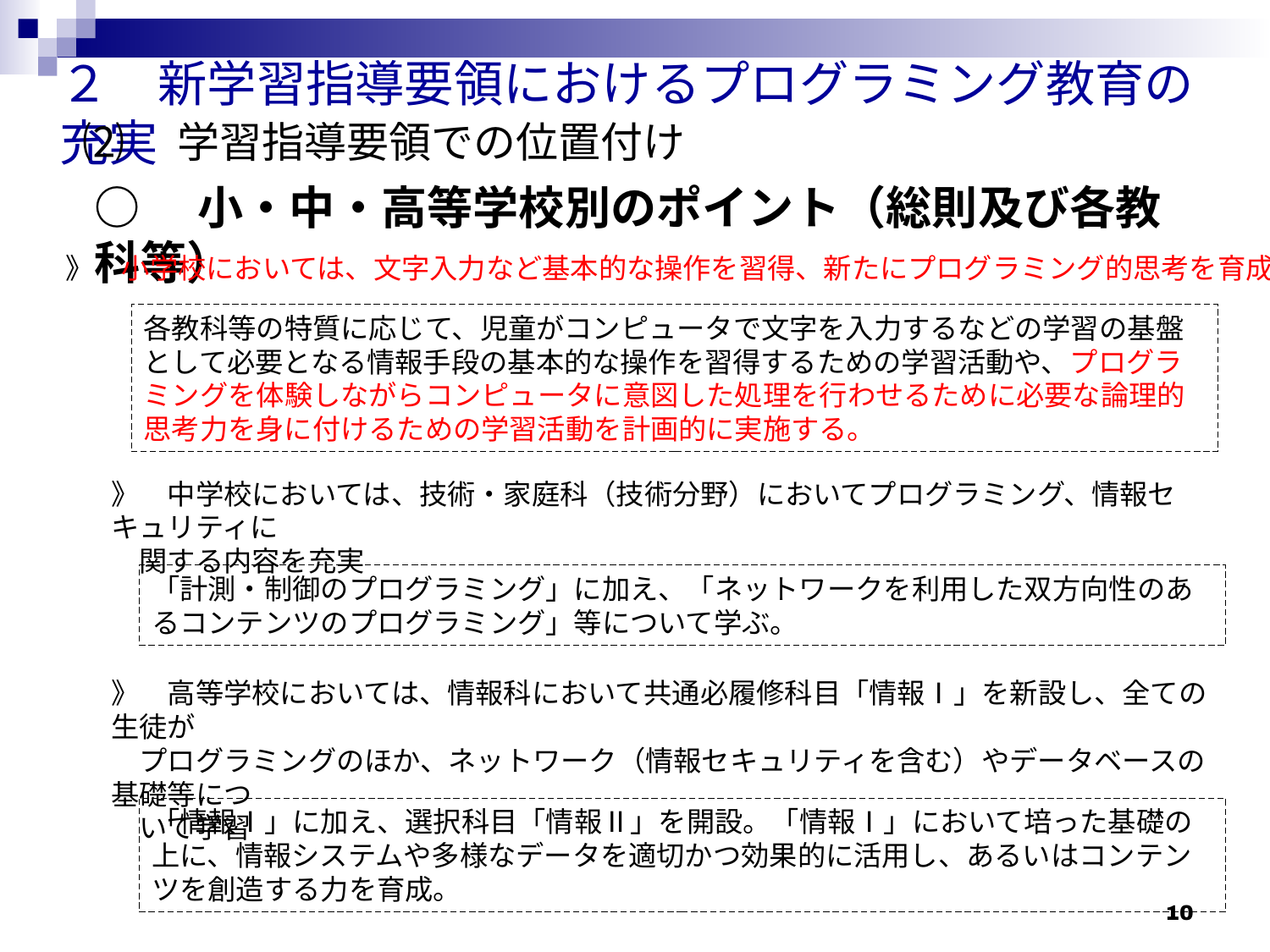

２　新学習指導要領におけるプログラミング教育の充実
⑵　学習指導要領での位置付け
○　小・中・高等学校別のポイント（総則及び各教科等）
》　小学校においては、文字入力など基本的な操作を習得、新たにプログラミング的思考を育成
各教科等の特質に応じて、児童がコンピュータで文字を入力するなどの学習の基盤として必要となる情報手段の基本的な操作を習得するための学習活動や、プログラミングを体験しながらコンピュータに意図した処理を行わせるために必要な論理的思考力を身に付けるための学習活動を計画的に実施する。
》　中学校においては、技術・家庭科（技術分野）においてプログラミング、情報セキュリティに
　関する内容を充実
「計測・制御のプログラミング」に加え、「ネットワークを利用した双方向性のあるコンテンツのプログラミング」等について学ぶ。
》　高等学校においては、情報科において共通必履修科目「情報Ⅰ」を新設し、全ての生徒が
　プログラミングのほか、ネットワーク（情報セキュリティを含む）やデータベースの基礎等につ
　いて学習
「情報Ⅰ」に加え、選択科目「情報Ⅱ」を開設。「情報Ⅰ」において培った基礎の上に、情報システムや多様なデータを適切かつ効果的に活用し、あるいはコンテンツを創造する力を育成。
10